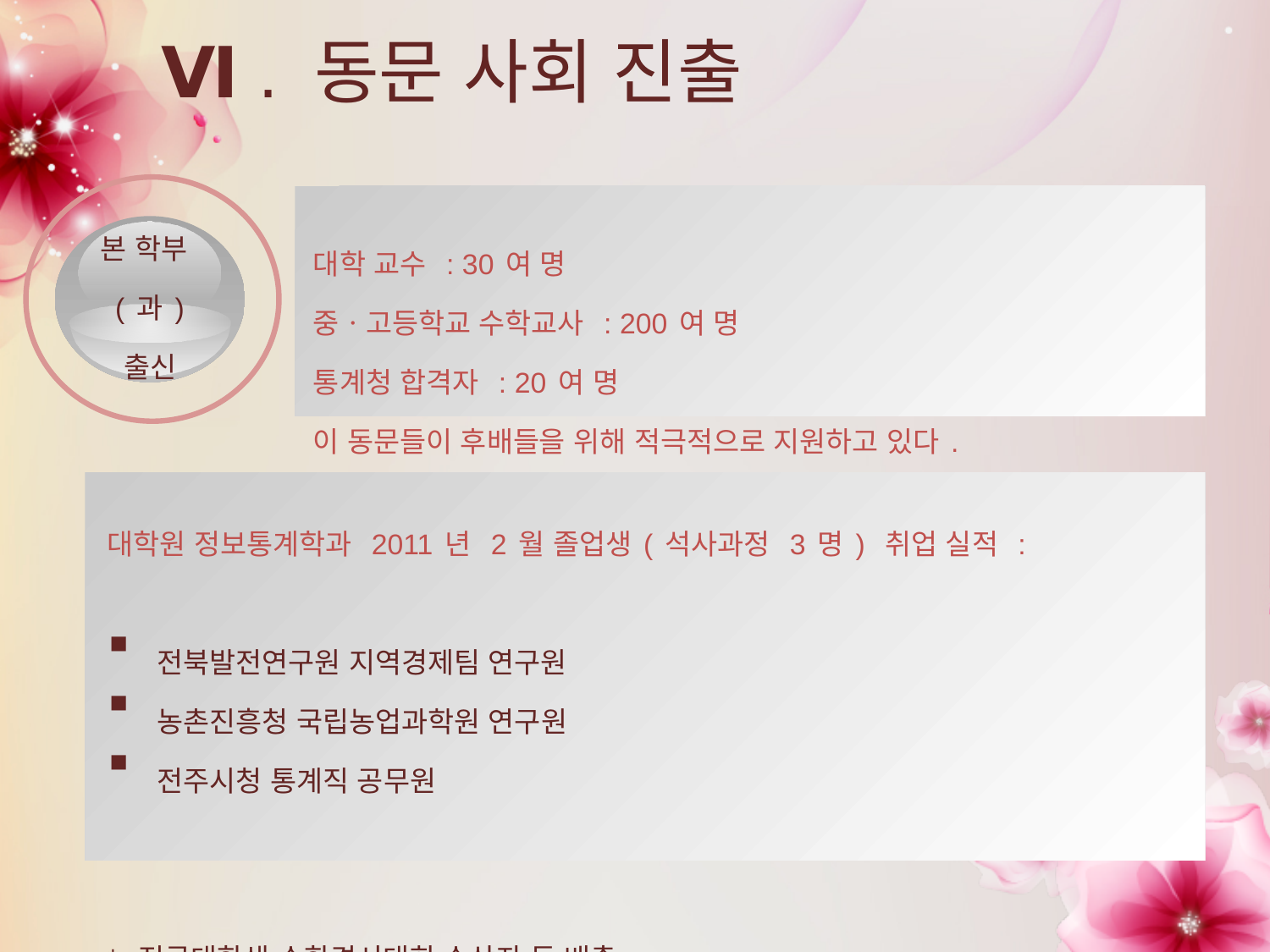

# Ⅵ . 동문 사회 진출

대학 교수 : 30여 명
중ㆍ고등학교 수학교사 : 200여 명
통계청 합격자 : 20여 명
이 동문들이 후배들을 위해 적극적으로 지원하고 있다.

본 학부(과)
출신

대학원 정보통계학과 2011년 2월 졸업생(석사과정 3명) 취업 실적 :

 전북발전연구원 지역경제팀 연구원
 농촌진흥청 국립농업과학원 연구원
 전주시청 통계직 공무원

* 전국대학생 수학경시대회 수상자 등 배출